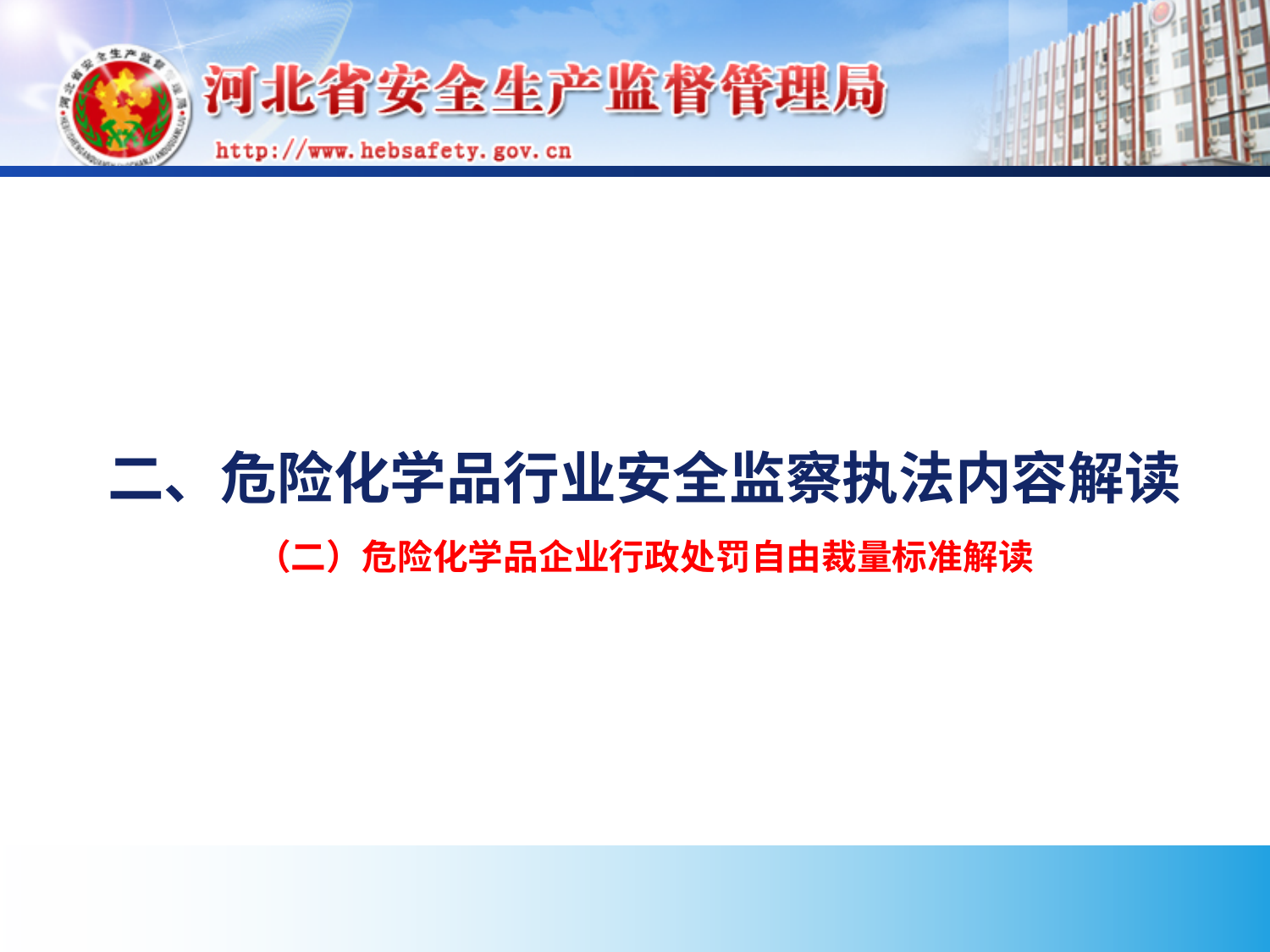

#

二、危险化学品行业安全监察执法内容解读
（二）危险化学品企业行政处罚自由裁量标准解读